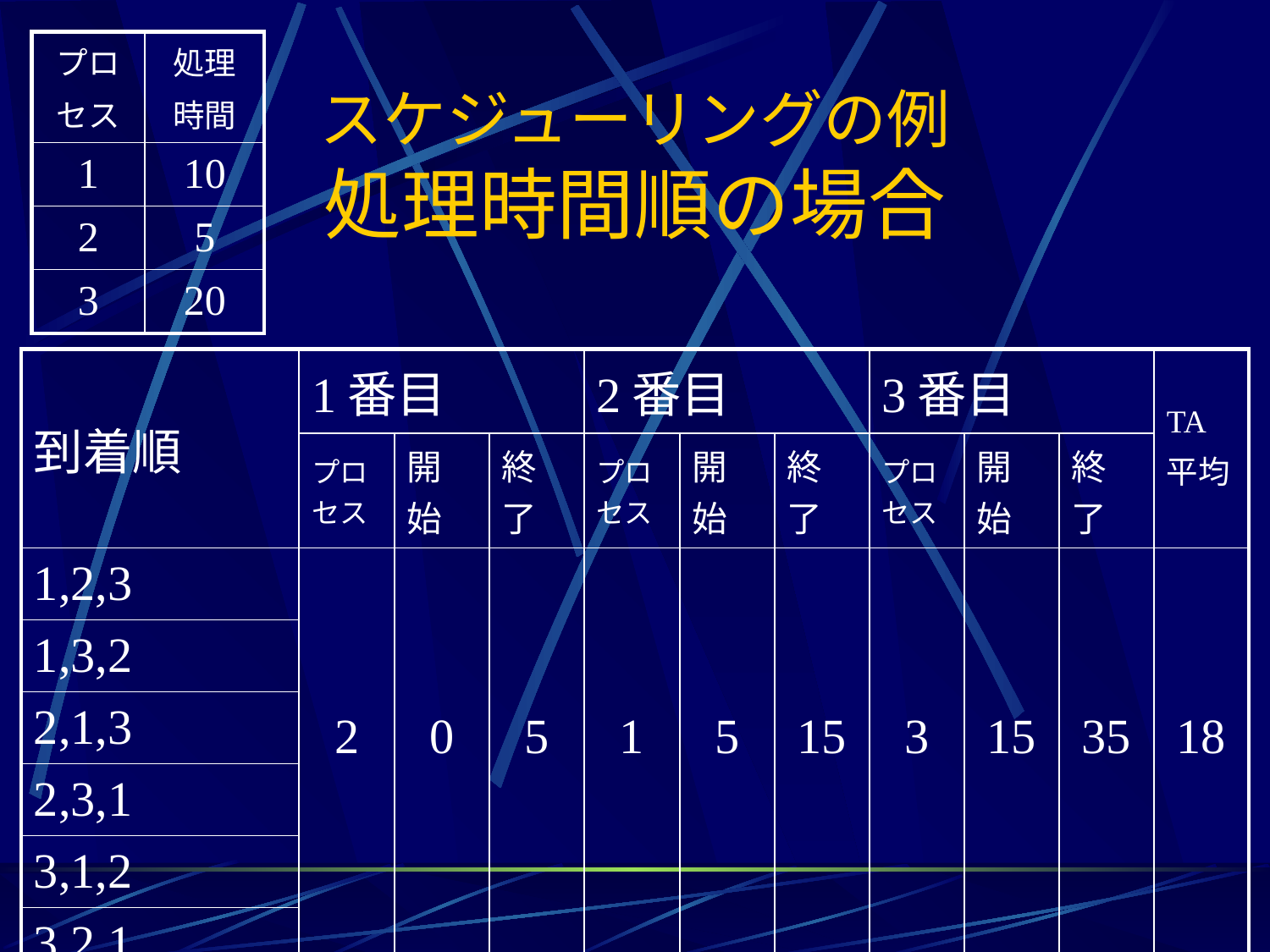

| プロ セス | 処理 時間 |
| --- | --- |
| 1 | 10 |
| 2 | 5 |
| 3 | 20 |
# スケジューリングの例 処理時間順の場合
| 到着順 | 1番目 |  |  | 2番目 |  |  | 3番目 |  |  | TA 平均 |
| --- | --- | --- | --- | --- | --- | --- | --- | --- | --- | --- |
|  | プロセス | 開始 | 終了 | プロセス | 開始 | 終了 | プロセス | 開始 | 終了 |  |
| 1,2,3 |  |  |  |  |  |  |  |  |  |  |
| 1,3,2 |  |  |  |  |  |  |  |  |  |  |
| 2,1,3 |  |  |  |  |  |  |  |  |  |  |
| 2,3,1 |  |  |  |  |  |  |  |  |  |  |
| 3,1,2 |  |  |  |  |  |  |  |  |  |  |
| 3,2,1 |  |  |  |  |  |  |  |  |  |  |
2
0
5
1
5
15
3
15
35
18